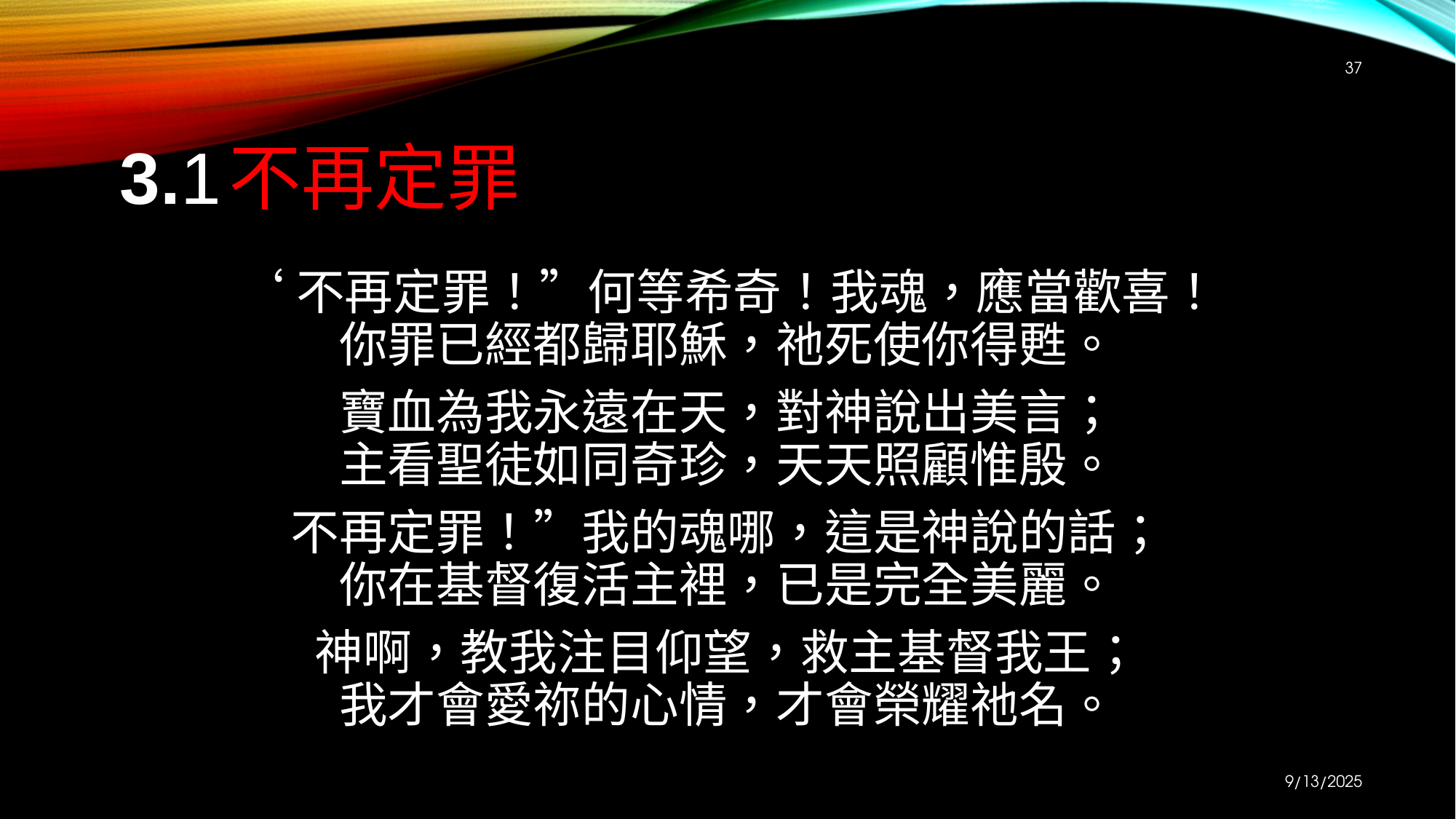

37
# 3.1	不再定罪
‘不再定罪！”何等希奇！我魂，應當歡喜！
你罪已經都歸耶穌，祂死使你得甦。
寶血為我永遠在天，對神說出美言；
主看聖徒如同奇珍，天天照顧惟殷。
不再定罪！”我的魂哪，這是神說的話；
你在基督復活主裡，已是完全美麗。
神啊，教我注目仰望，救主基督我王；
我才會愛祢的心情，才會榮耀祂名。

9/13/2025